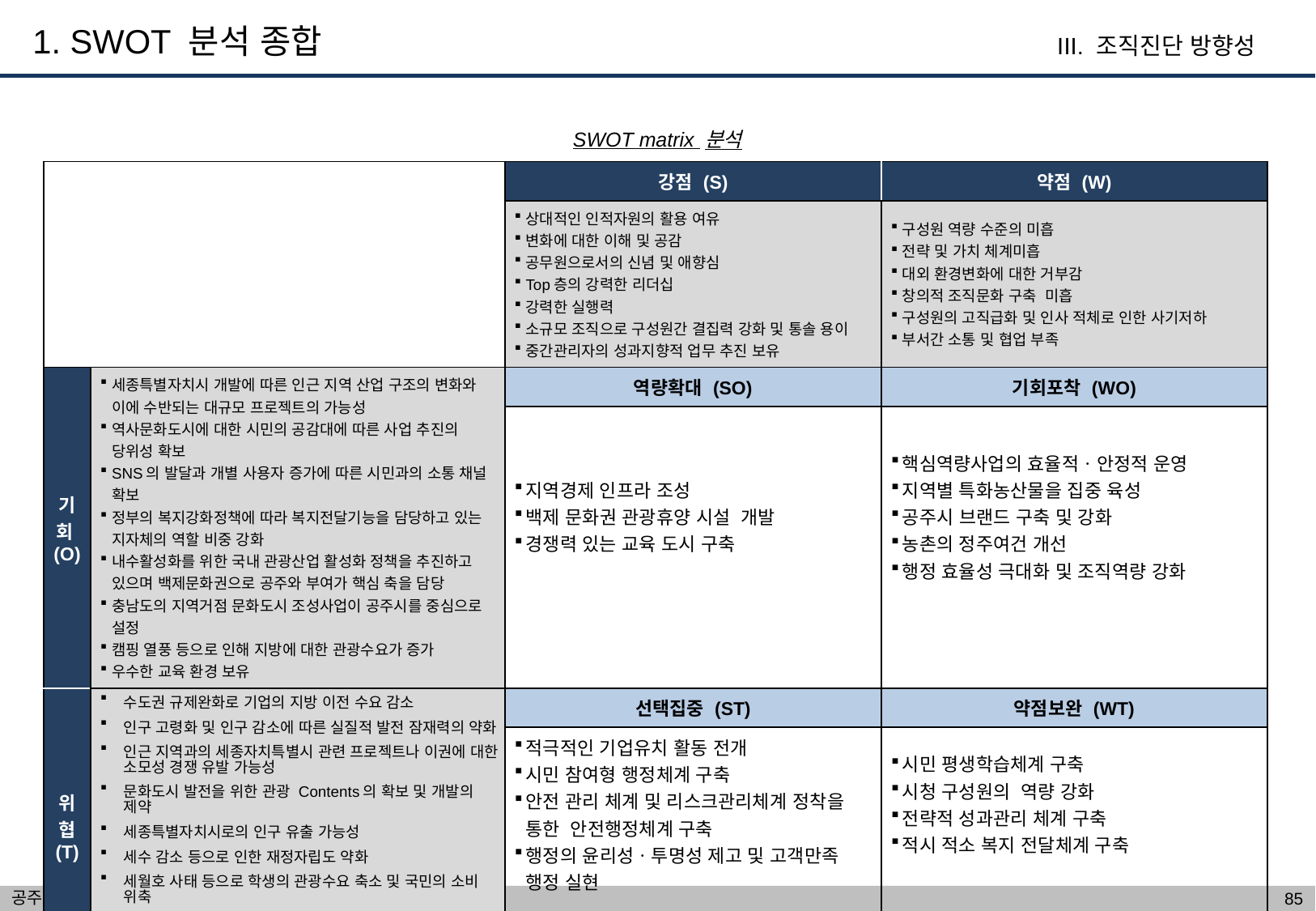

1. SWOT 분석 종합
III. 조직진단 방향성
SWOT matrix 분석
|  |  | 강점 (S) | 약점 (W) |
| --- | --- | --- | --- |
|  |  | 상대적인 인적자원의 활용 여유 변화에 대한 이해 및 공감 공무원으로서의 신념 및 애향심 Top층의 강력한 리더십 강력한 실행력 소규모 조직으로 구성원간 결집력 강화 및 통솔 용이 중간관리자의 성과지향적 업무 추진 보유 | 구성원 역량 수준의 미흡 전략 및 가치 체계미흡 대외 환경변화에 대한 거부감 창의적 조직문화 구축 미흡 구성원의 고직급화 및 인사 적체로 인한 사기저하 부서간 소통 및 협업 부족 |
| 기회 (O) | 세종특별자치시 개발에 따른 인근 지역 산업 구조의 변화와 이에 수반되는 대규모 프로젝트의 가능성 역사문화도시에 대한 시민의 공감대에 따른 사업 추진의 당위성 확보 SNS의 발달과 개별 사용자 증가에 따른 시민과의 소통 채널 확보 정부의 복지강화정책에 따라 복지전달기능을 담당하고 있는 지자체의 역할 비중 강화 내수활성화를 위한 국내 관광산업 활성화 정책을 추진하고 있으며 백제문화권으로 공주와 부여가 핵심 축을 담당 충남도의 지역거점 문화도시 조성사업이 공주시를 중심으로 설정 캠핑 열풍 등으로 인해 지방에 대한 관광수요가 증가 우수한 교육 환경 보유 | 역량확대 (SO) | 기회포착 (WO) |
|  |  | 지역경제 인프라 조성 백제 문화권 관광휴양 시설 개발 경쟁력 있는 교육 도시 구축 | 핵심역량사업의 효율적ㆍ안정적 운영 지역별 특화농산물을 집중 육성 공주시 브랜드 구축 및 강화 농촌의 정주여건 개선 행정 효율성 극대화 및 조직역량 강화 |
| 위협 (T) | 수도권 규제완화로 기업의 지방 이전 수요 감소 인구 고령화 및 인구 감소에 따른 실질적 발전 잠재력의 약화 인근 지역과의 세종자치특별시 관련 프로젝트나 이권에 대한 소모성 경쟁 유발 가능성 문화도시 발전을 위한 관광 Contents의 확보 및 개발의 제약 세종특별자치시로의 인구 유출 가능성 세수 감소 등으로 인한 재정자립도 약화 세월호 사태 등으로 학생의 관광수요 축소 및 국민의 소비 위축 백제문화권 경쟁에서 부여 등 타 市 대비 열위의 인지도 대외적으로 보수적 시민문화 이미지에 따른 거부감 | 선택집중 (ST) | 약점보완 (WT) |
|  |  | 적극적인 기업유치 활동 전개 시민 참여형 행정체계 구축 안전 관리 체계 및 리스크관리체계 정착을 통한 안전행정체계 구축 행정의 윤리성ㆍ투명성 제고 및 고객만족 행정 실현 | 시민 평생학습체계 구축 시청 구성원의 역량 강화 전략적 성과관리 체계 구축 적시 적소 복지 전달체계 구축 |